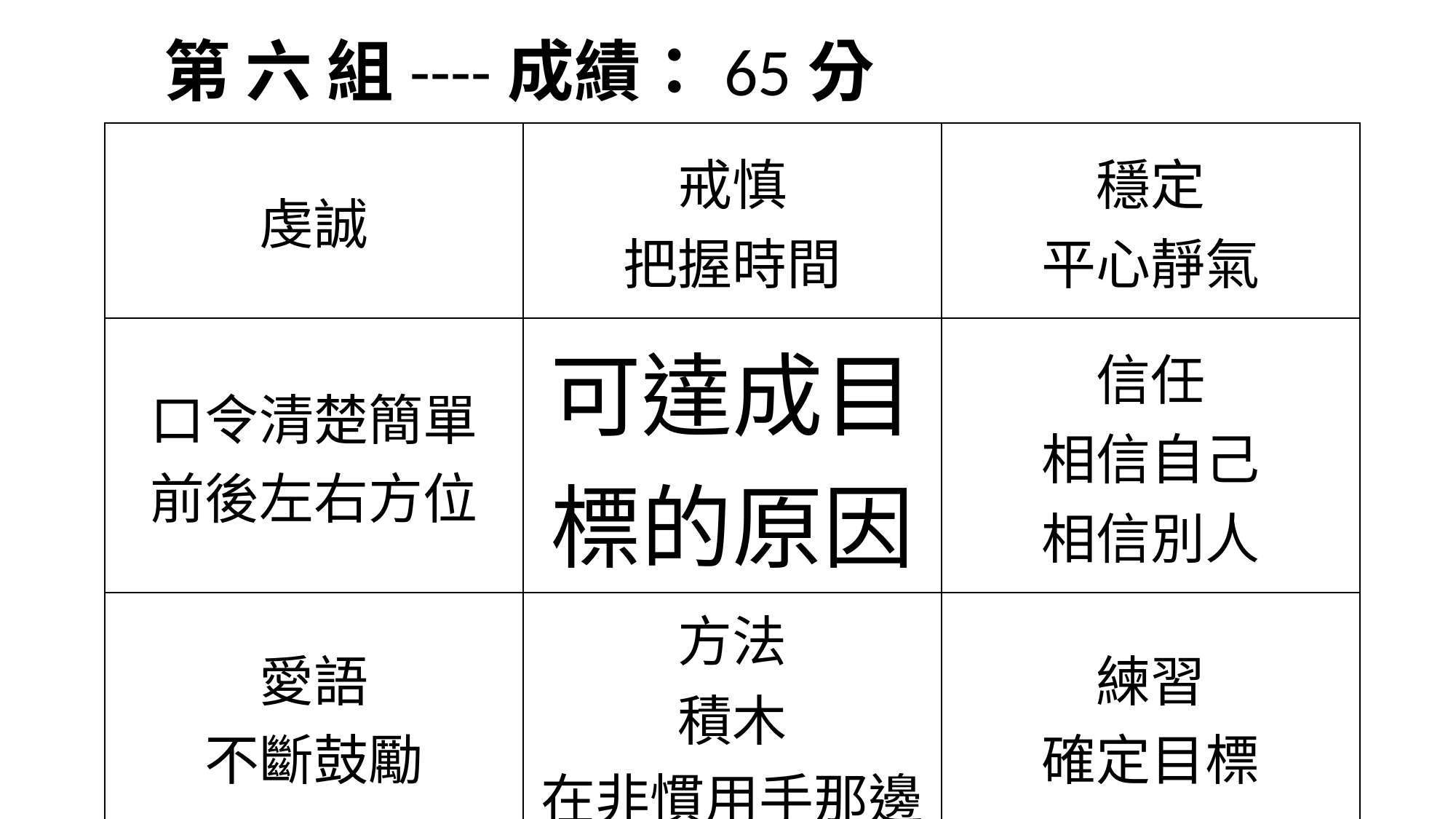

# 第 六 組----成績：65分
| 虔誠 | 戒慎 把握時間 | 穩定 平心靜氣 |
| --- | --- | --- |
| 口令清楚簡單 前後左右方位 | 可達成目標的原因 | 信任 相信自己 相信別人 |
| 愛語 不斷鼓勵 | 方法 積木 在非慣用手那邊 | 練習 確定目標 |